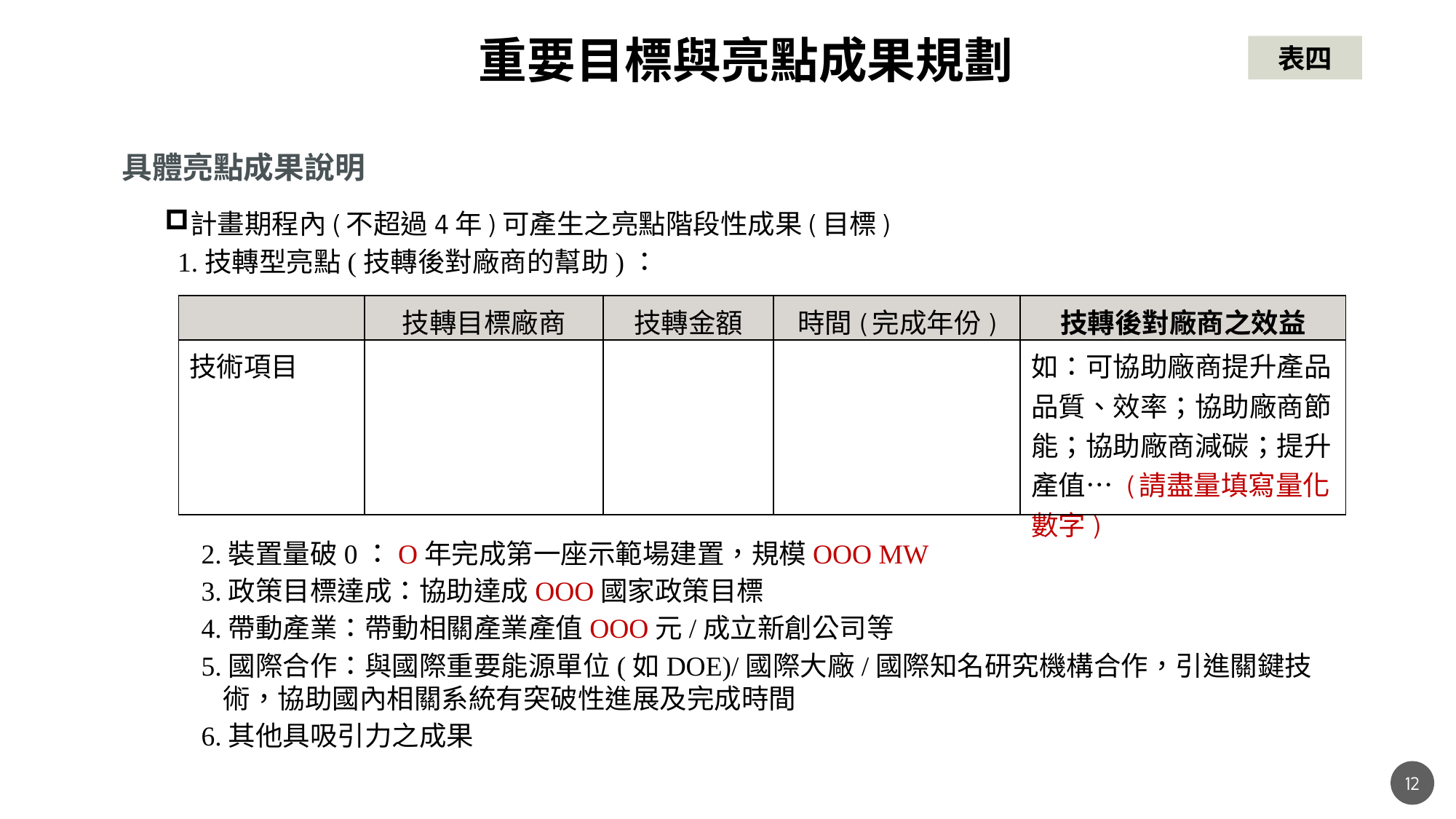

重要目標與亮點成果規劃
表四
具體亮點成果說明
計畫期程內(不超過4年)可產生之亮點階段性成果(目標)
1.技轉型亮點(技轉後對廠商的幫助)：
|  | 技轉目標廠商 | 技轉金額 | 時間(完成年份) | 技轉後對廠商之效益 |
| --- | --- | --- | --- | --- |
| 技術項目 |  |  |  | 如：可協助廠商提升產品品質、效率；協助廠商節能；協助廠商減碳；提升產值… (請盡量填寫量化數字) |
2.裝置量破0：O年完成第一座示範場建置，規模OOO MW
3.政策目標達成：協助達成OOO國家政策目標
4.帶動產業：帶動相關產業產值OOO元/成立新創公司等
5.國際合作：與國際重要能源單位(如DOE)/國際大廠/國際知名研究機構合作，引進關鍵技術，協助國內相關系統有突破性進展及完成時間
6.其他具吸引力之成果
12